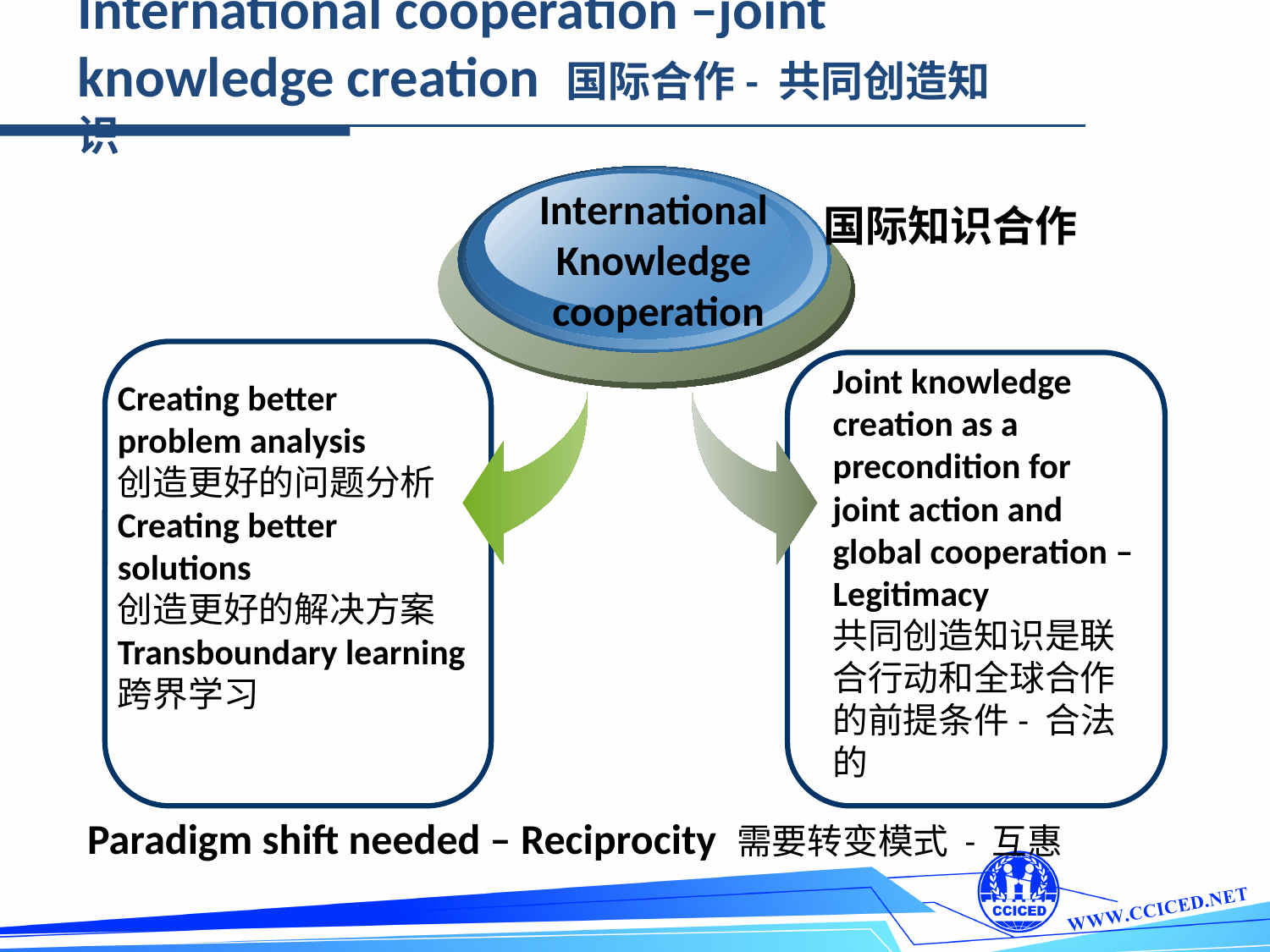

International cooperation –joint knowledge creation 国际合作- 共同创造知识

International
Knowledge
cooperation

国际知识合作

Joint knowledge creation as a precondition for joint action and global cooperation – Legitimacy
共同创造知识是联合行动和全球合作的前提条件- 合法的

Creating better problem analysis
创造更好的问题分析
Creating better solutions
创造更好的解决方案
Transboundary learning
跨界学习

Paradigm shift needed – Reciprocity 需要转变模式 - 互惠